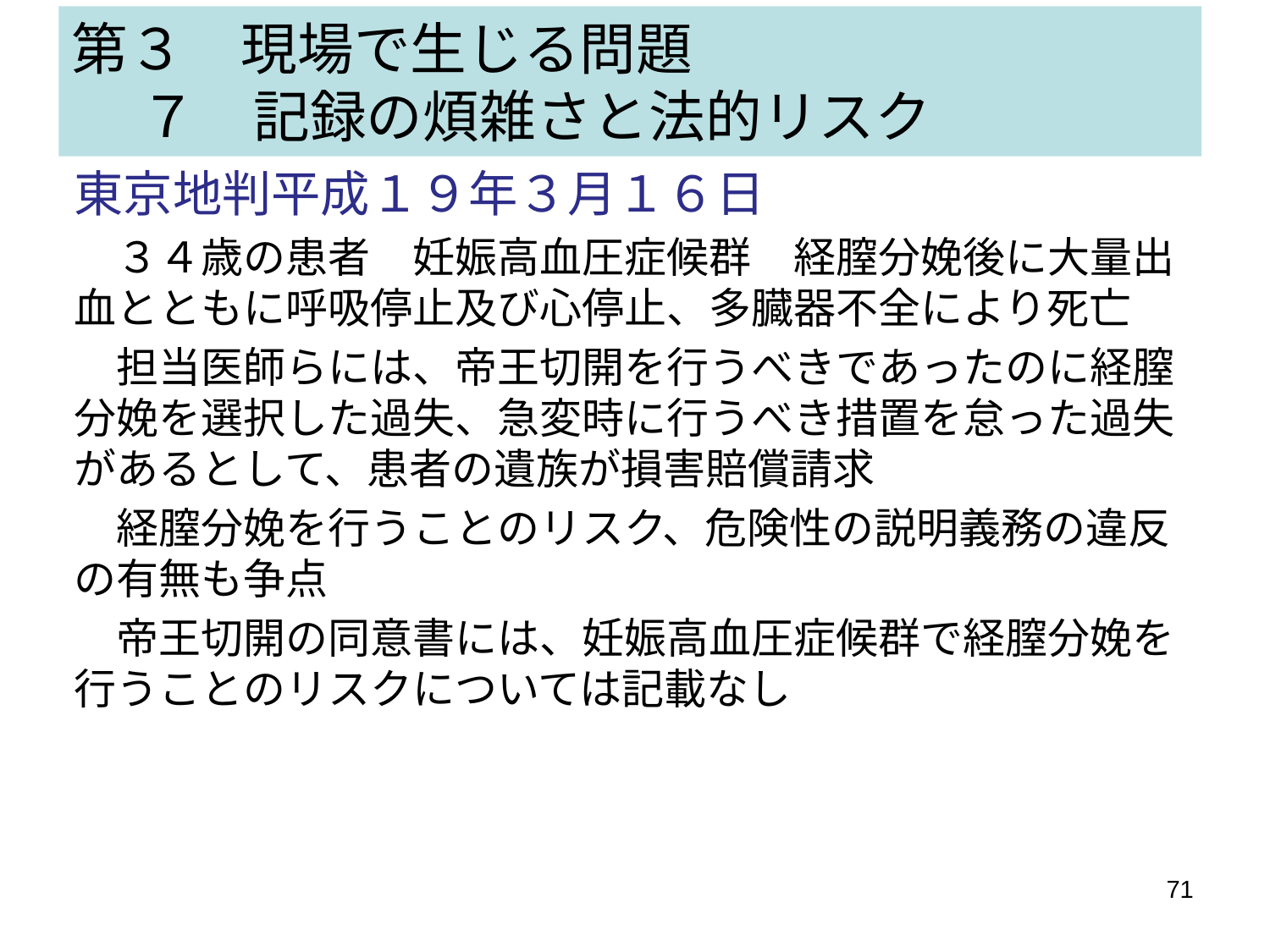

# 第３　現場で生じる問題 　 ７　記録の煩雑さと法的リスク
東京地判平成１９年３月１６日
　３４歳の患者　妊娠高血圧症候群　経膣分娩後に大量出血とともに呼吸停止及び心停止、多臓器不全により死亡
　担当医師らには、帝王切開を行うべきであったのに経膣分娩を選択した過失、急変時に行うべき措置を怠った過失があるとして、患者の遺族が損害賠償請求
　経膣分娩を行うことのリスク、危険性の説明義務の違反の有無も争点
　帝王切開の同意書には、妊娠高血圧症候群で経膣分娩を行うことのリスクについては記載なし

71